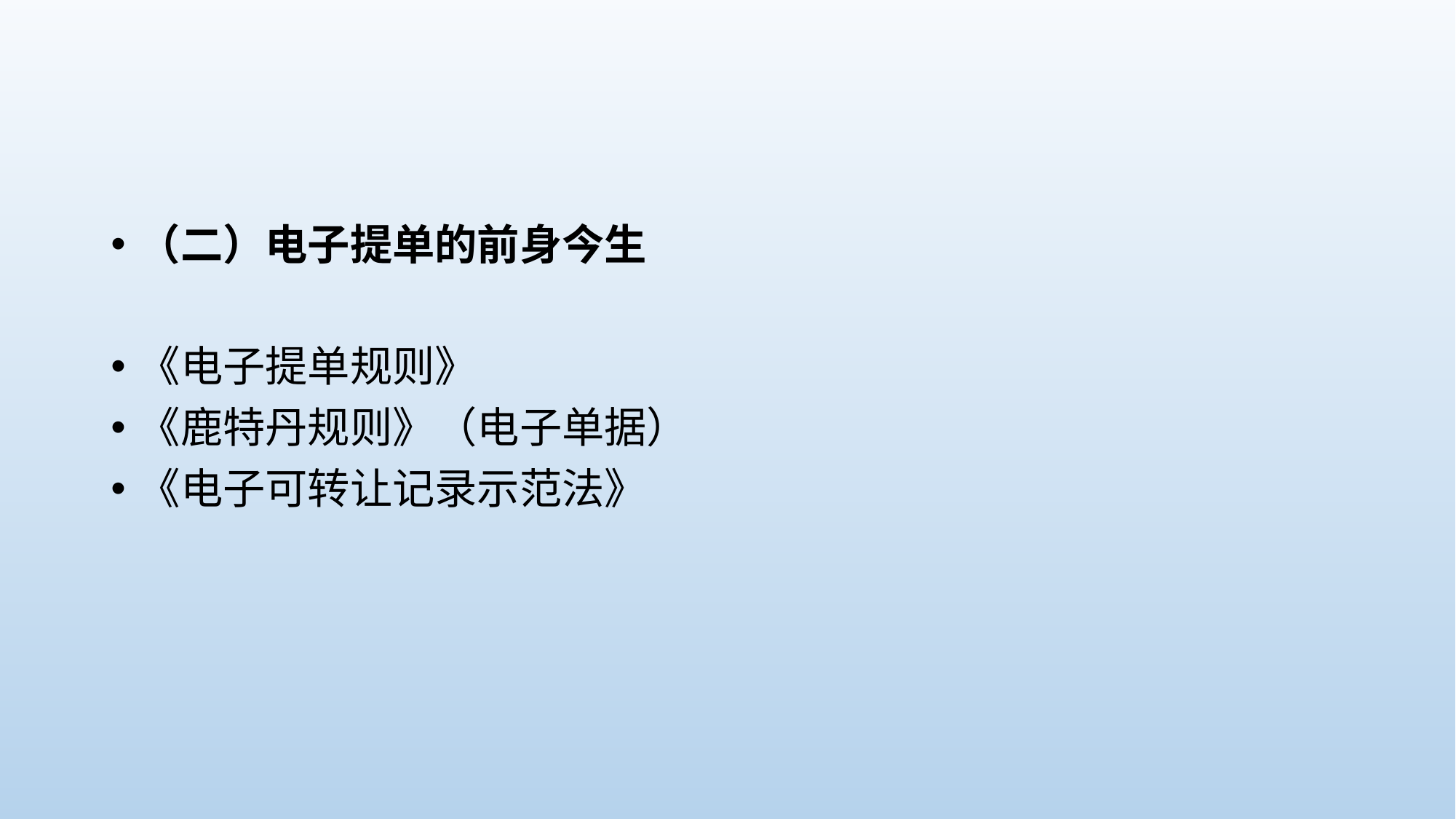

#
（二）电子提单的前身今生

《电子提单规则》
《鹿特丹规则》（电子单据）
《电子可转让记录示范法》